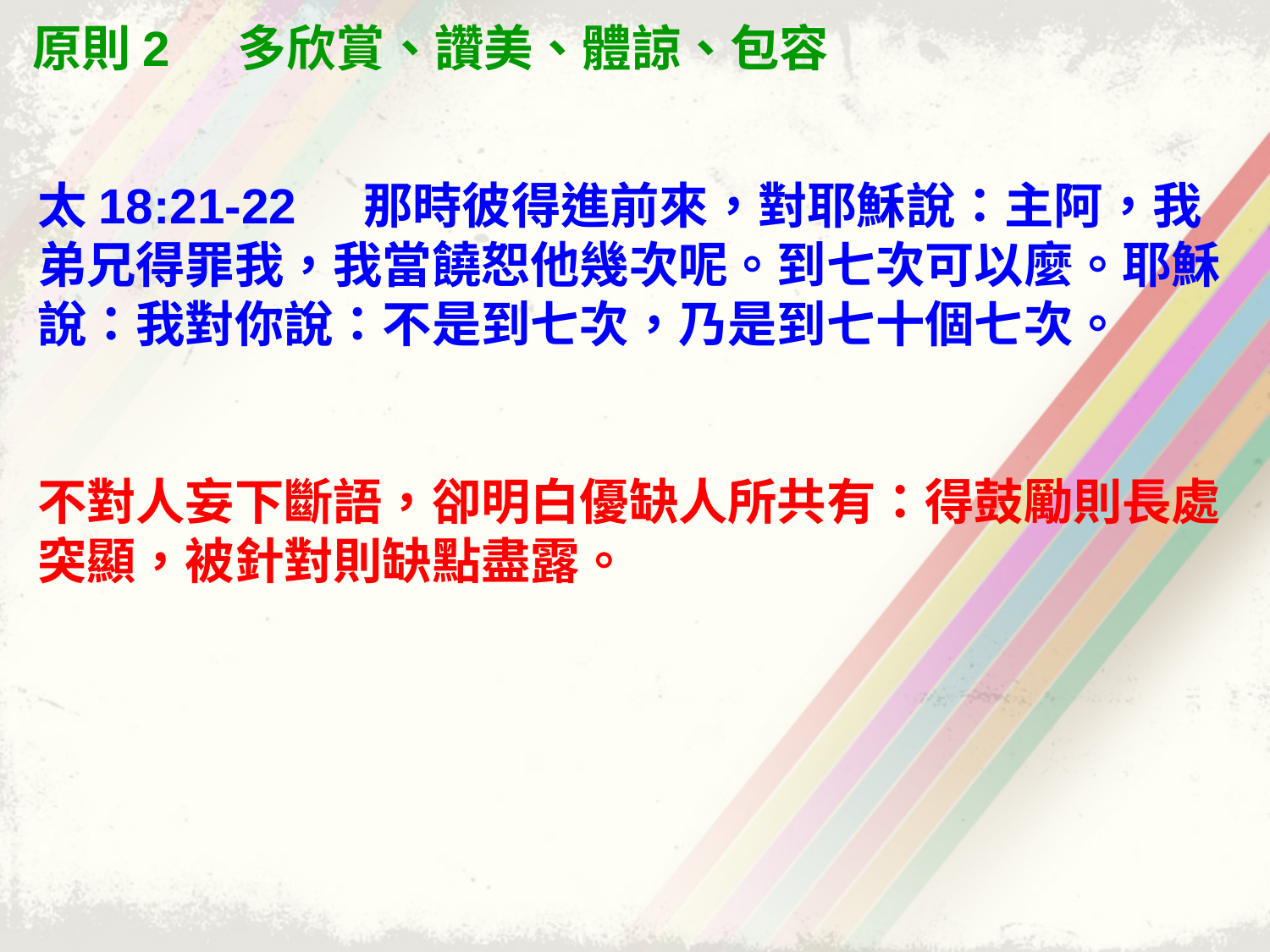

原則2    多欣賞、讚美、體諒、包容
太18:21-22    那時彼得進前來，對耶穌說：主阿，我弟兄得罪我，我當饒恕他幾次呢。到七次可以麼。耶穌說：我對你說：不是到七次，乃是到七十個七次。

不對人妄下斷語，卻明白優缺人所共有：得鼓勵則長處突顯，被針對則缺點盡露。